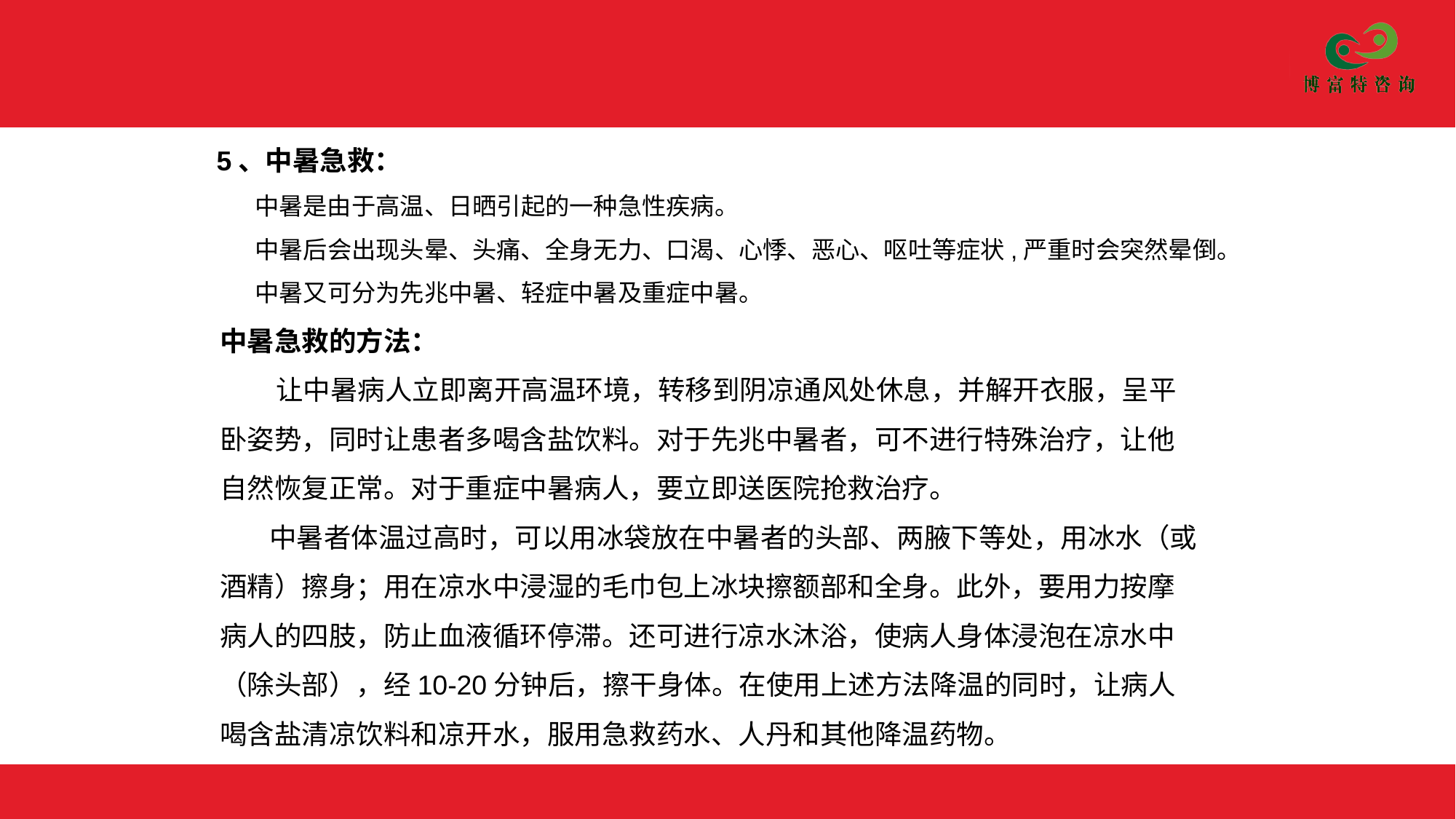

5、中暑急救：
      中暑是由于高温、日晒引起的一种急性疾病。
      中暑后会出现头晕、头痛、全身无力、口渴、心悸、恶心、呕吐等症状,严重时会突然晕倒。
      中暑又可分为先兆中暑、轻症中暑及重症中暑。

中暑急救的方法：
        让中暑病人立即离开高温环境，转移到阴凉通风处休息，并解开衣服，呈平卧姿势，同时让患者多喝含盐饮料。对于先兆中暑者，可不进行特殊治疗，让他自然恢复正常。对于重症中暑病人，要立即送医院抢救治疗。
        中暑者体温过高时，可以用冰袋放在中暑者的头部、两腋下等处，用冰水（或酒精）擦身；用在凉水中浸湿的毛巾包上冰块擦额部和全身。此外，要用力按摩病人的四肢，防止血液循环停滞。还可进行凉水沐浴，使病人身体浸泡在凉水中（除头部），经10-20分钟后，擦干身体。在使用上述方法降温的同时，让病人喝含盐清凉饮料和凉开水，服用急救药水、人丹和其他降温药物。